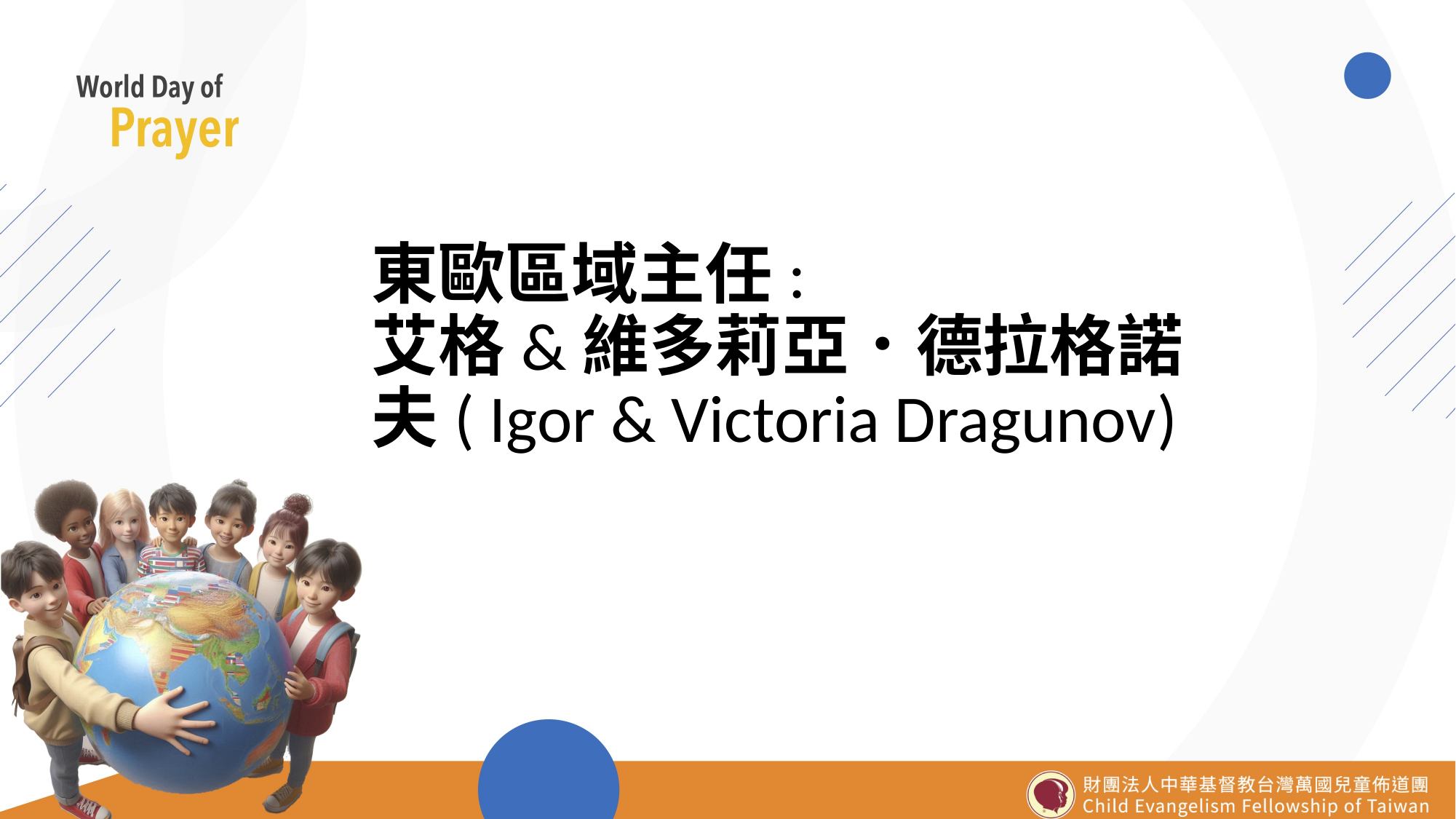

# 東歐區域主任: 艾格&維多莉亞．德拉格諾夫( Igor & Victoria Dragunov)